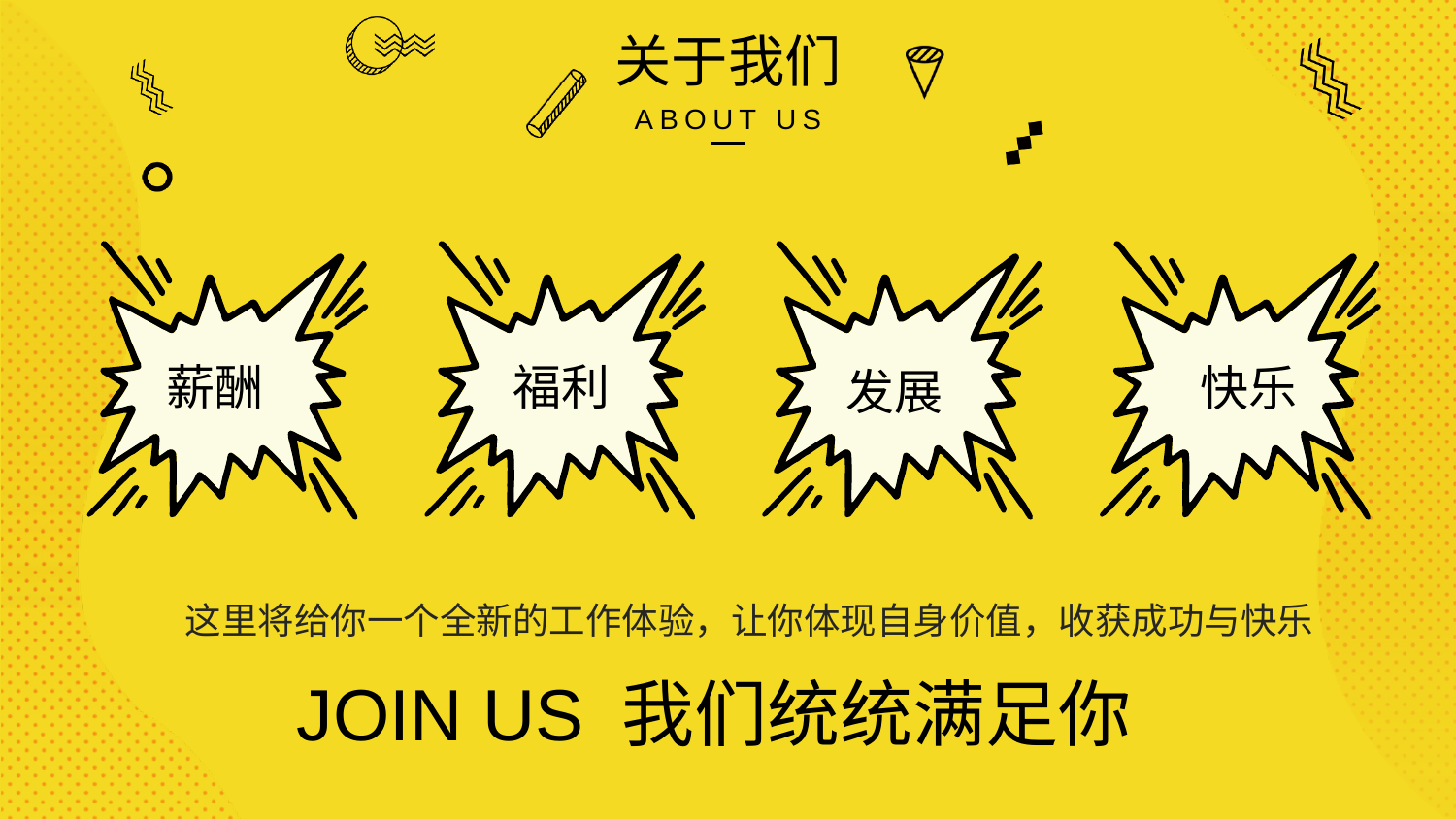

关于我们
ABOUT US

薪酬
福利
快乐
发展
这里将给你一个全新的工作体验，让你体现自身价值，收获成功与快乐
JOIN US 我们统统满足你